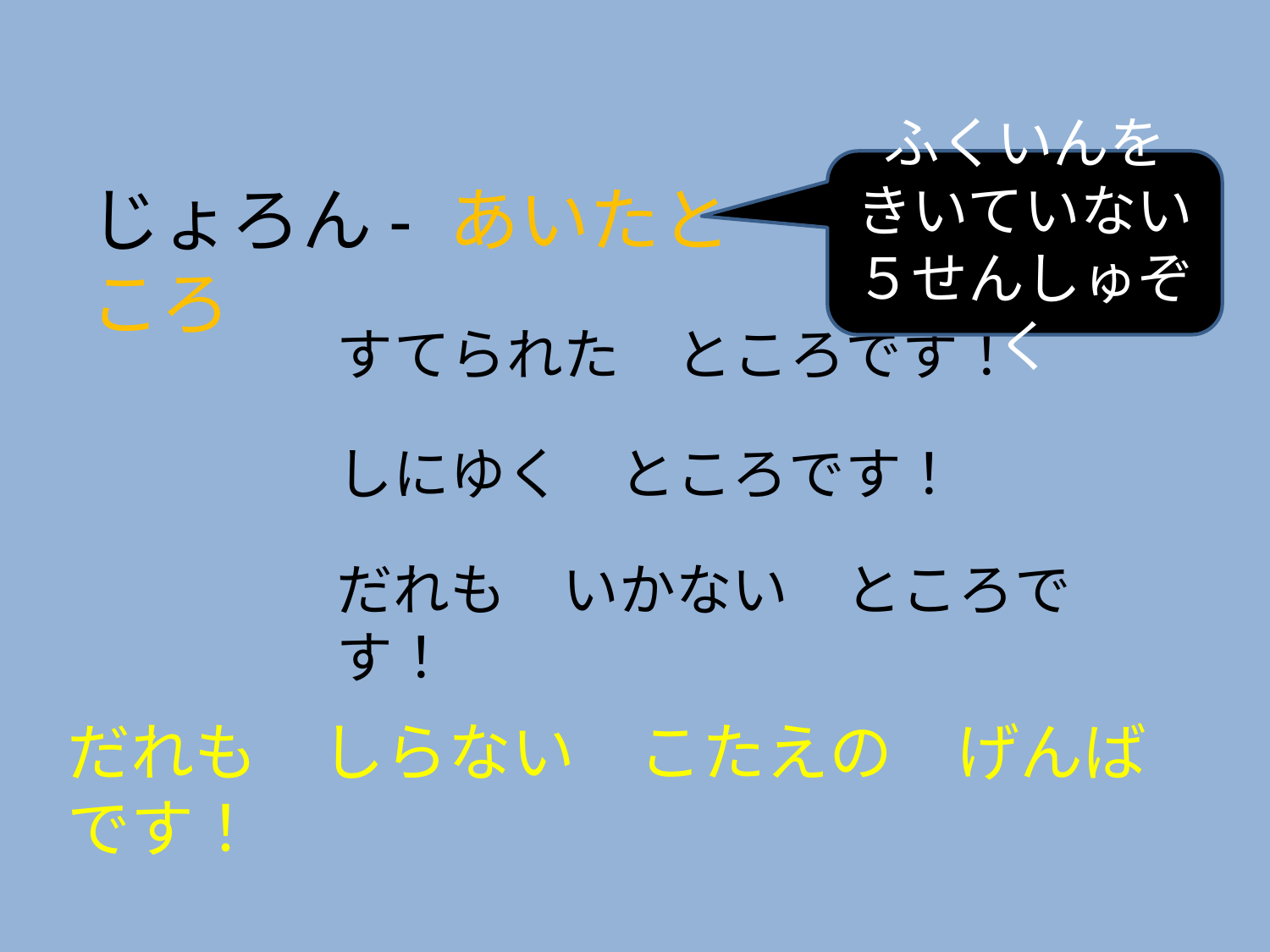

ふくいんを
きいていない
５せんしゅぞく
じょろん- あいたところ
すてられた　ところです！
しにゆく　ところです！
だれも　いかない　ところです！
だれも　しらない　こたえの　げんば　です！